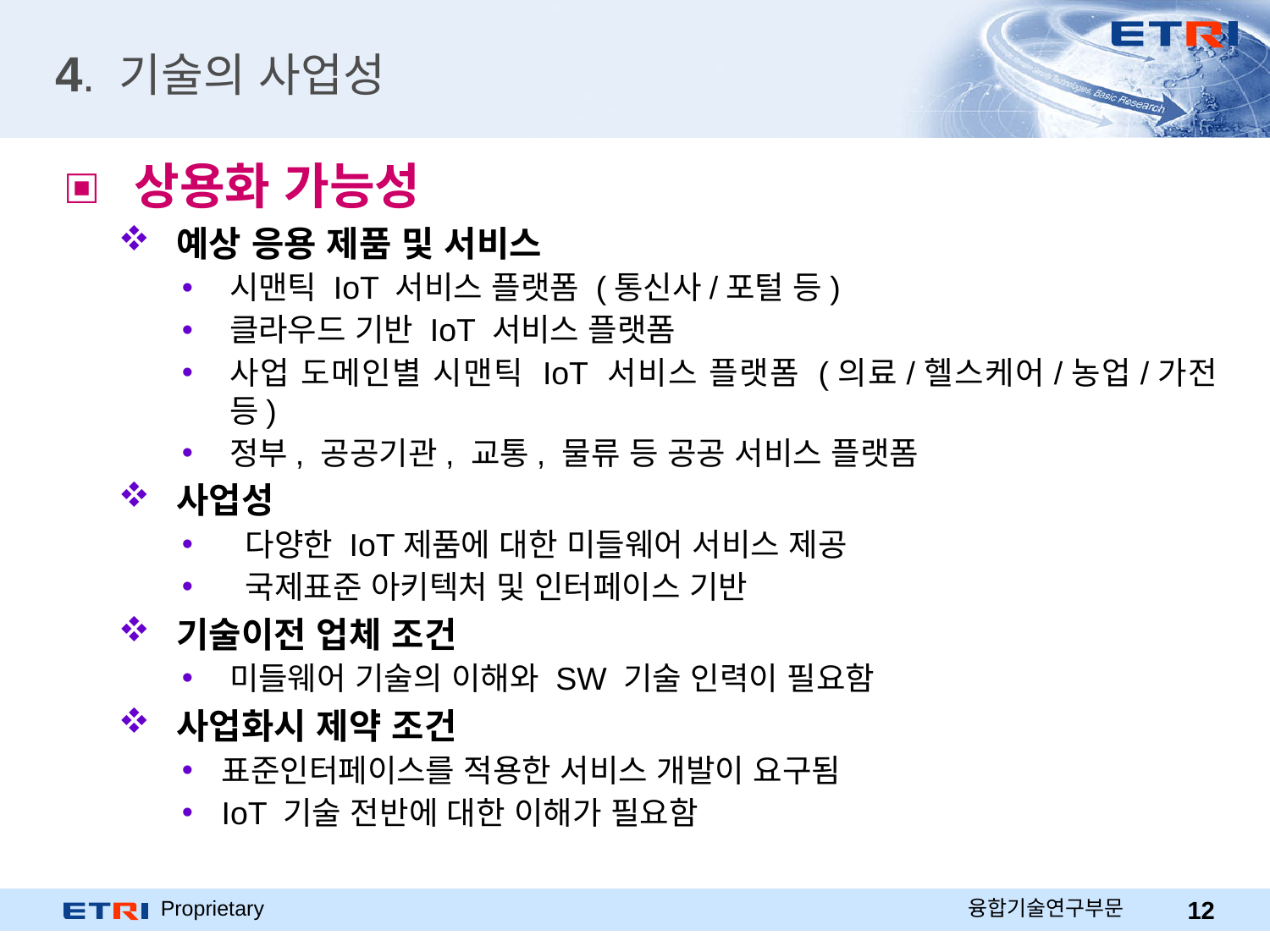

# 4. 기술의 사업성
 상용화 가능성
 예상 응용 제품 및 서비스
시맨틱 IoT 서비스 플랫폼 (통신사/포털 등)
클라우드 기반 IoT 서비스 플랫폼
사업 도메인별 시맨틱 IoT 서비스 플랫폼 (의료/헬스케어/농업/가전 등)
정부, 공공기관, 교통, 물류 등 공공 서비스 플랫폼
 사업성
다양한 IoT제품에 대한 미들웨어 서비스 제공
국제표준 아키텍처 및 인터페이스 기반
 기술이전 업체 조건
미들웨어 기술의 이해와 SW 기술 인력이 필요함
 사업화시 제약 조건
표준인터페이스를 적용한 서비스 개발이 요구됨
IoT 기술 전반에 대한 이해가 필요함
융합기술연구부문
12